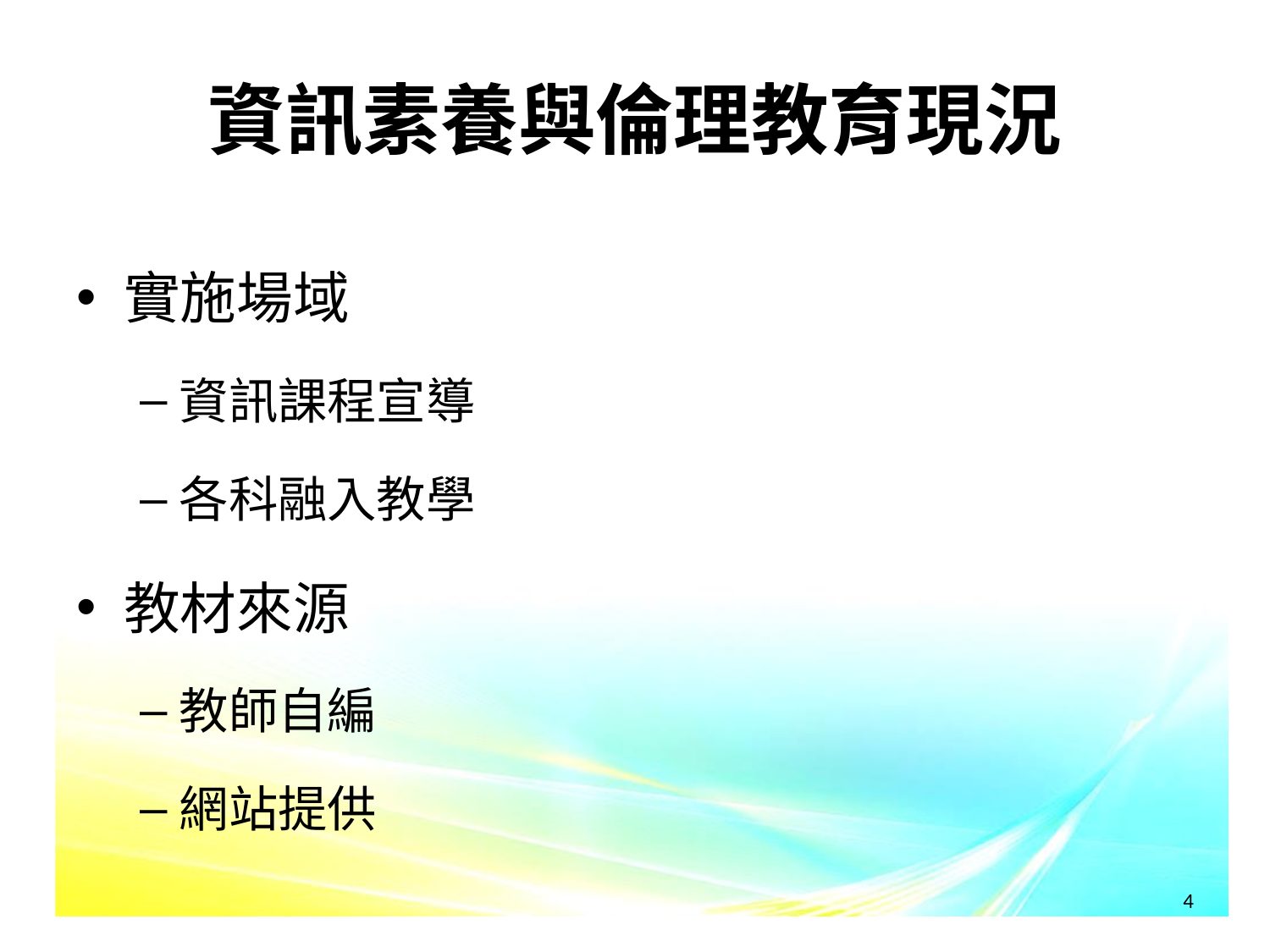

# 資訊素養與倫理教育現況
實施場域
資訊課程宣導
各科融入教學
教材來源
教師自編
網站提供
4